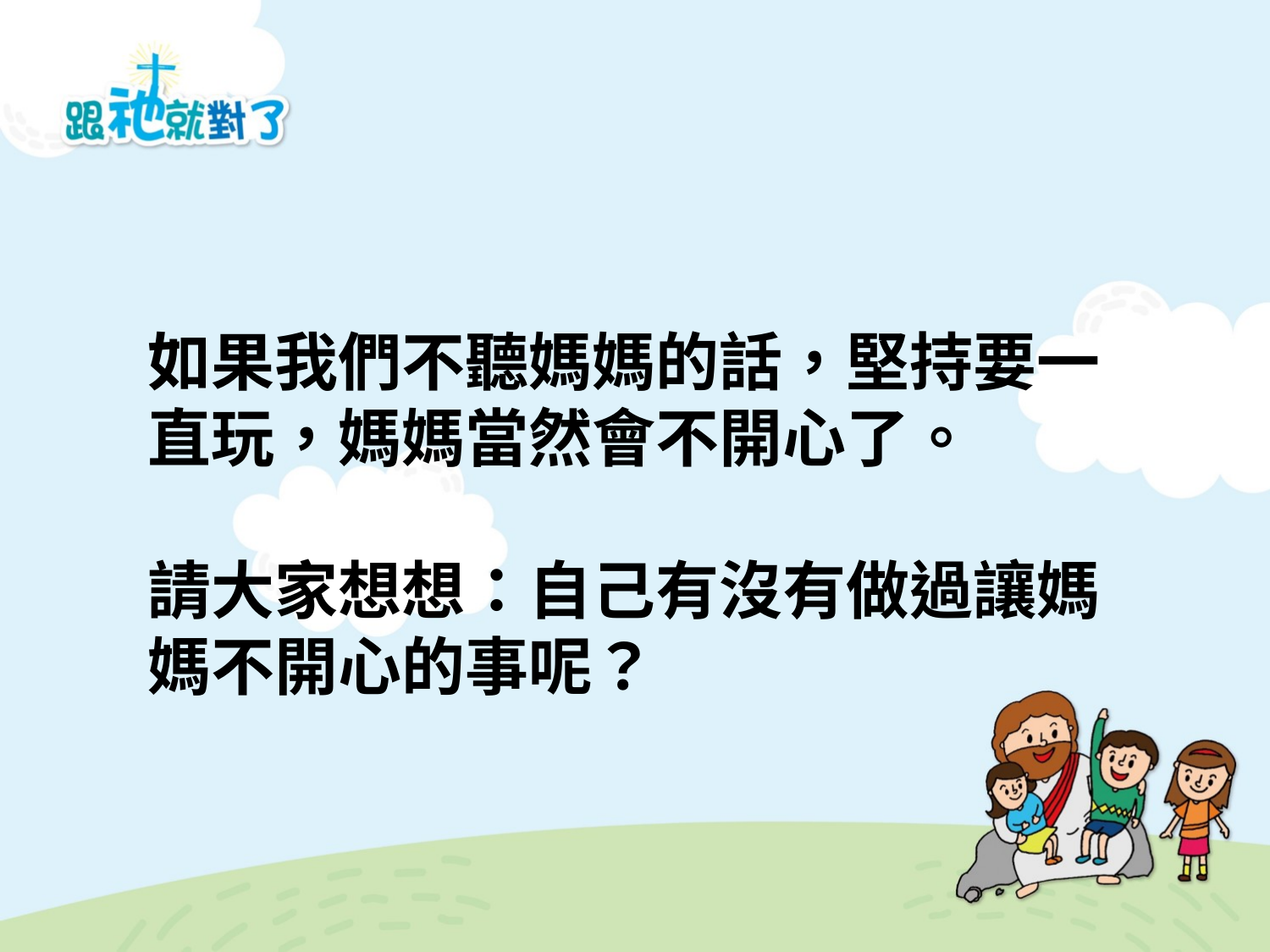

如果我們不聽媽媽的話，堅持要一直玩，媽媽當然會不開心了。

請大家想想：自己有沒有做過讓媽媽不開心的事呢？